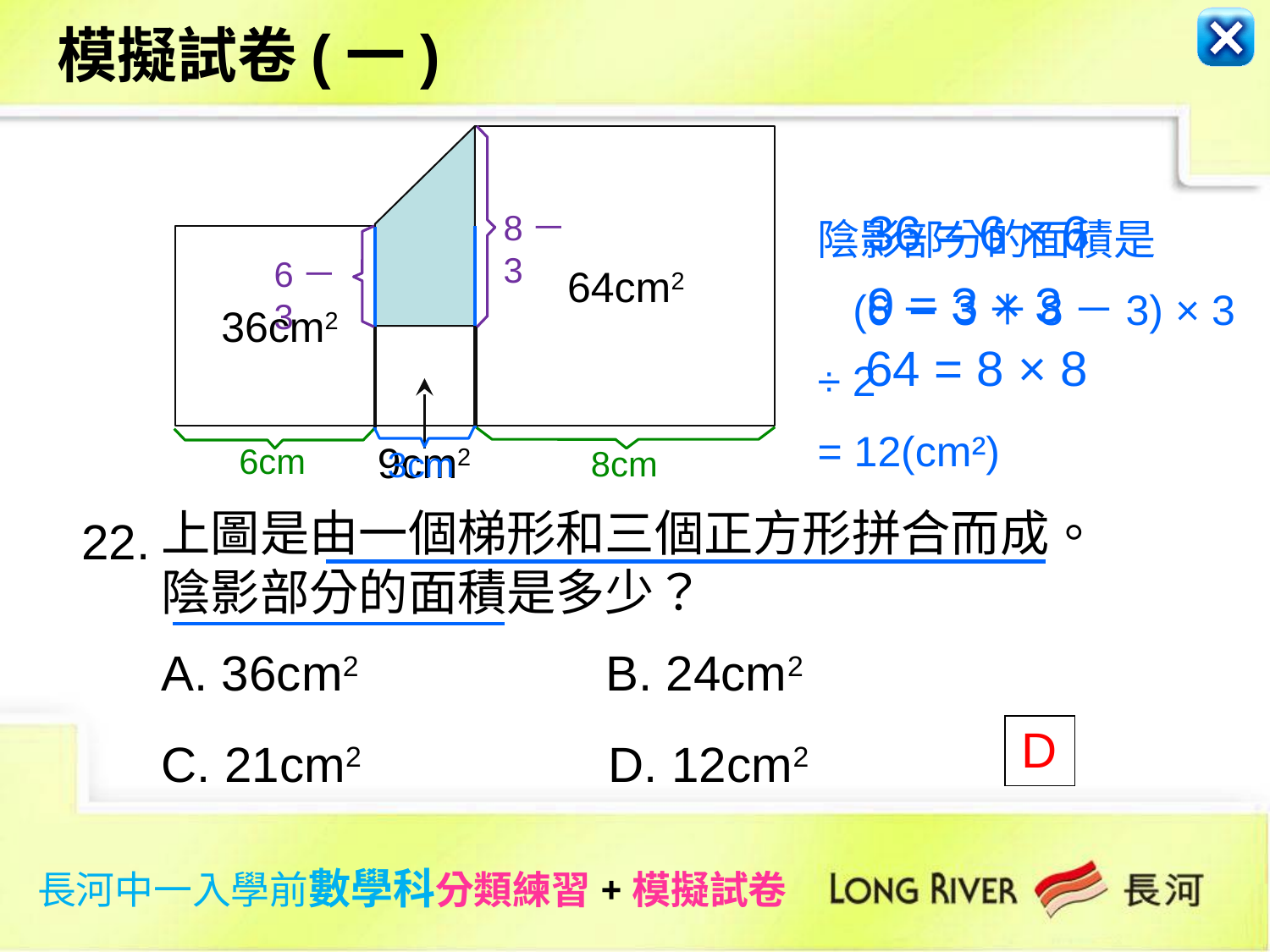

模擬試卷(一)

陰影部分的面積是
   (6－3＋8－3) × 3 ÷ 2
= 12(cm²)
36 = 6 × 6
8－3

6－3
64cm2

9 = 3 × 3
36cm2

64 = 8 × 8
9cm2

6cm
8cm
3cm
上圖是由一個梯形和三個正方形拼合而成。陰影部分的面積是多少？
A. 36cm2                  B. 24cm2
C. 21cm2                  D. 12cm2
22.

 D